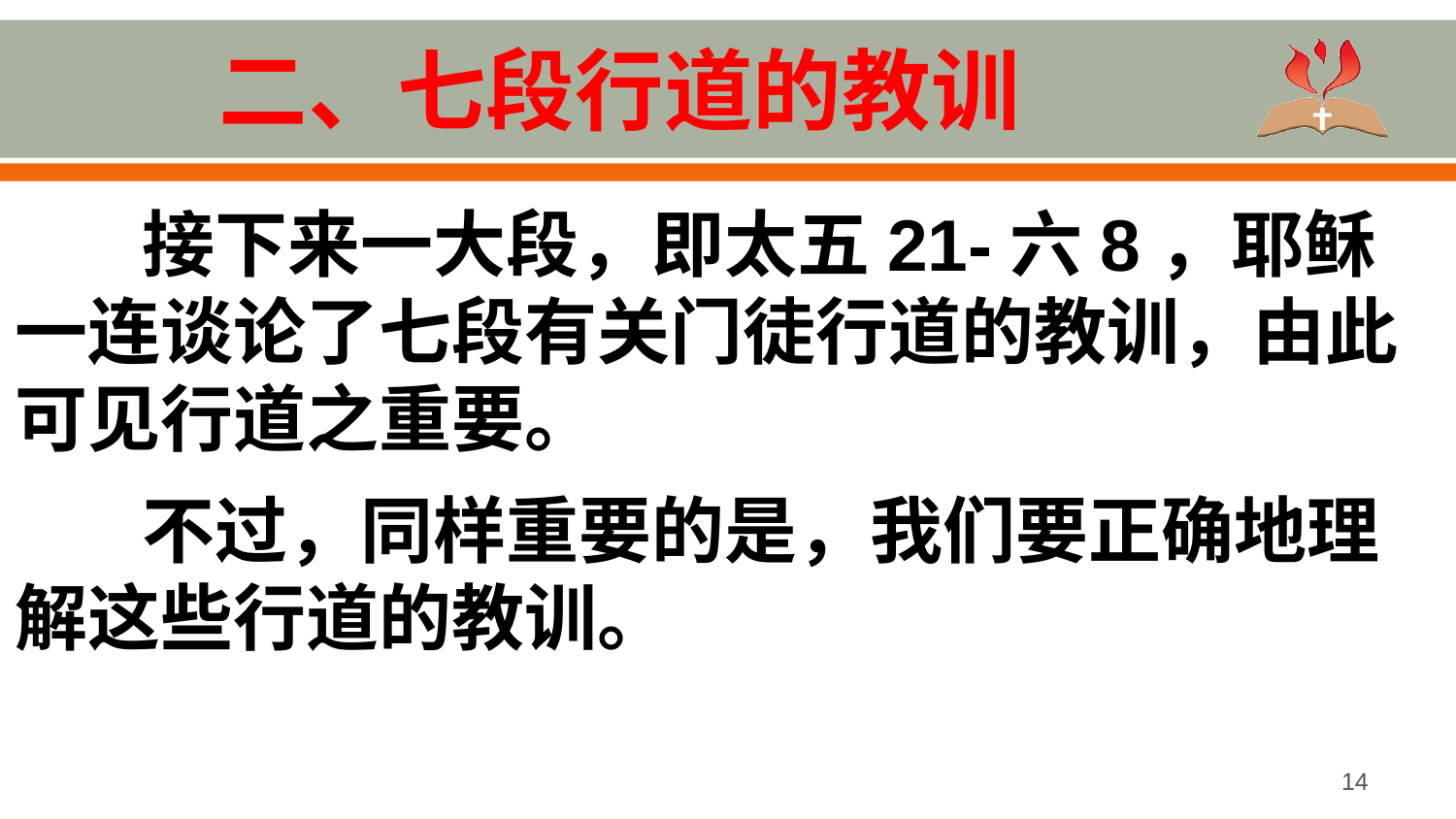

# 二、七段行道的教训
接下来一大段，即太五21-六8，耶稣一连谈论了七段有关门徒行道的教训，由此可见行道之重要。
不过，同样重要的是，我们要正确地理解这些行道的教训。

14